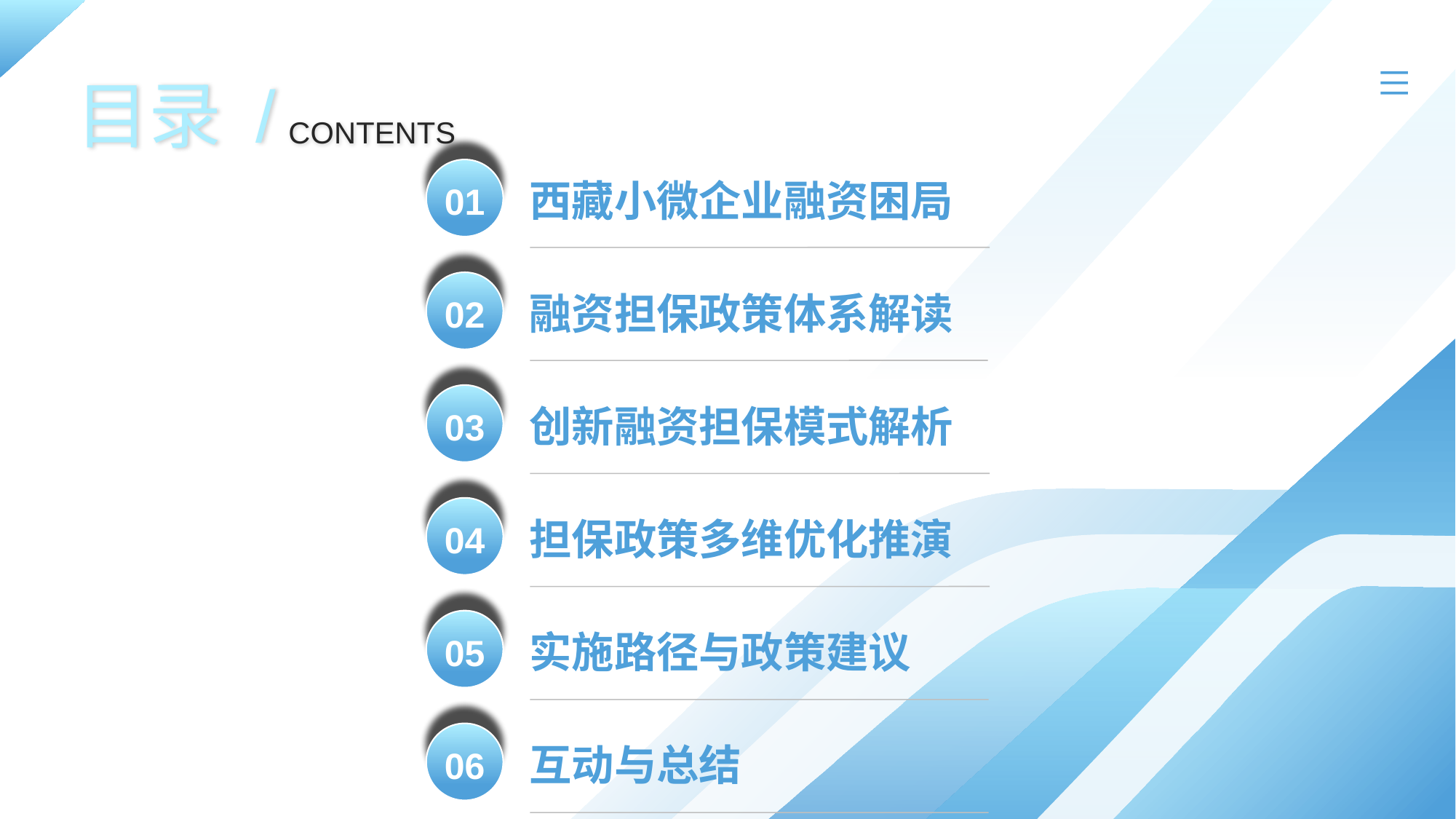

目录 /
CONTENTS

西藏小微企业融资困局
01

融资担保政策体系解读
02

创新融资担保模式解析
03

担保政策多维优化推演
04

实施路径与政策建议
05

互动与总结
06